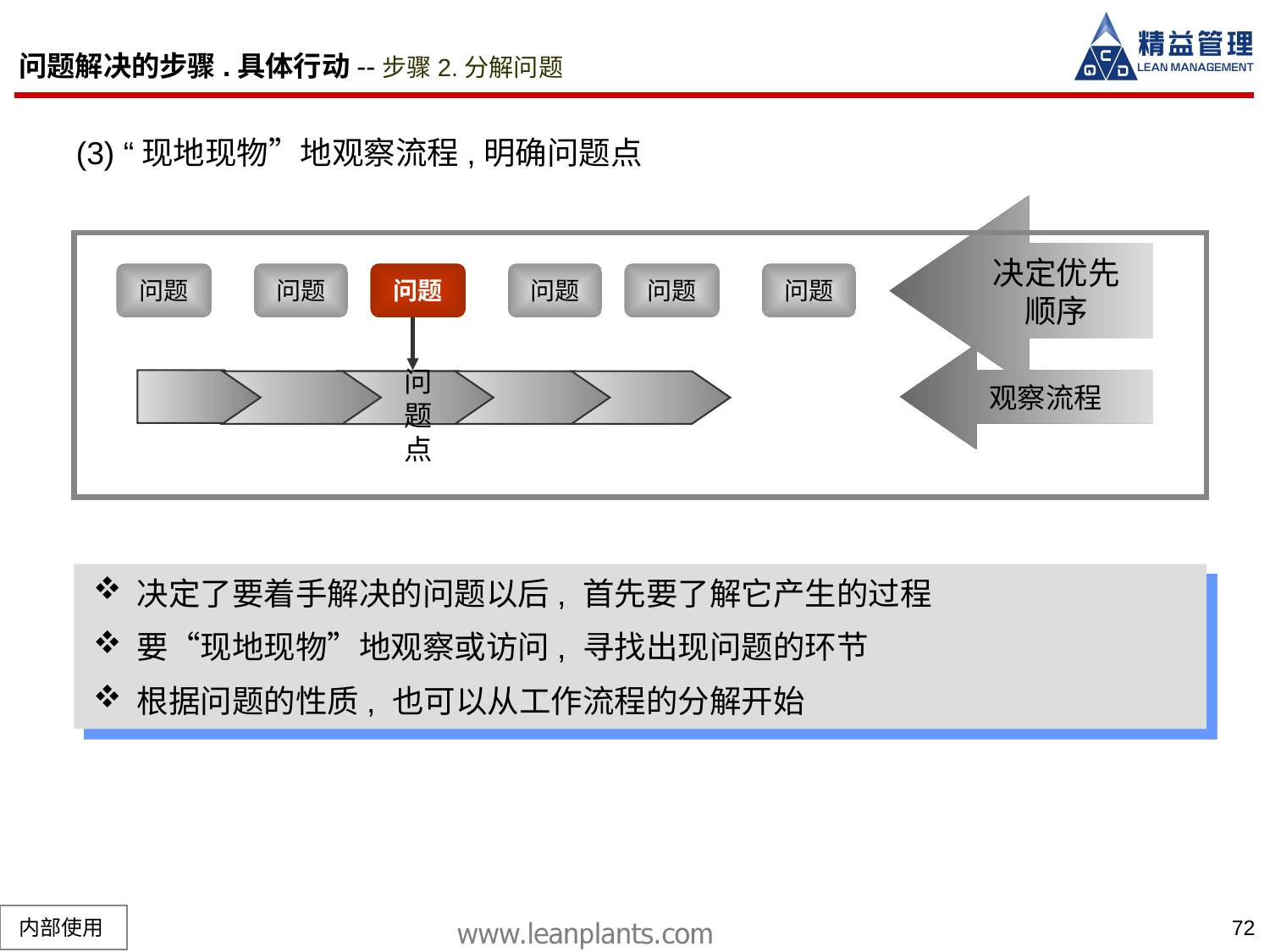

问题解决的步骤.具体行动--步骤2.分解问题
(3) “现地现物”地观察流程,明确问题点

决定优先顺序
问题
问题
问题
问题
问题
问题
观察流程

  问题点

 决定了要着手解决的问题以后, 首先要了解它产生的过程
 要“现地现物”地观察或访问, 寻找出现问题的环节
 根据问题的性质, 也可以从工作流程的分解开始
内部使用